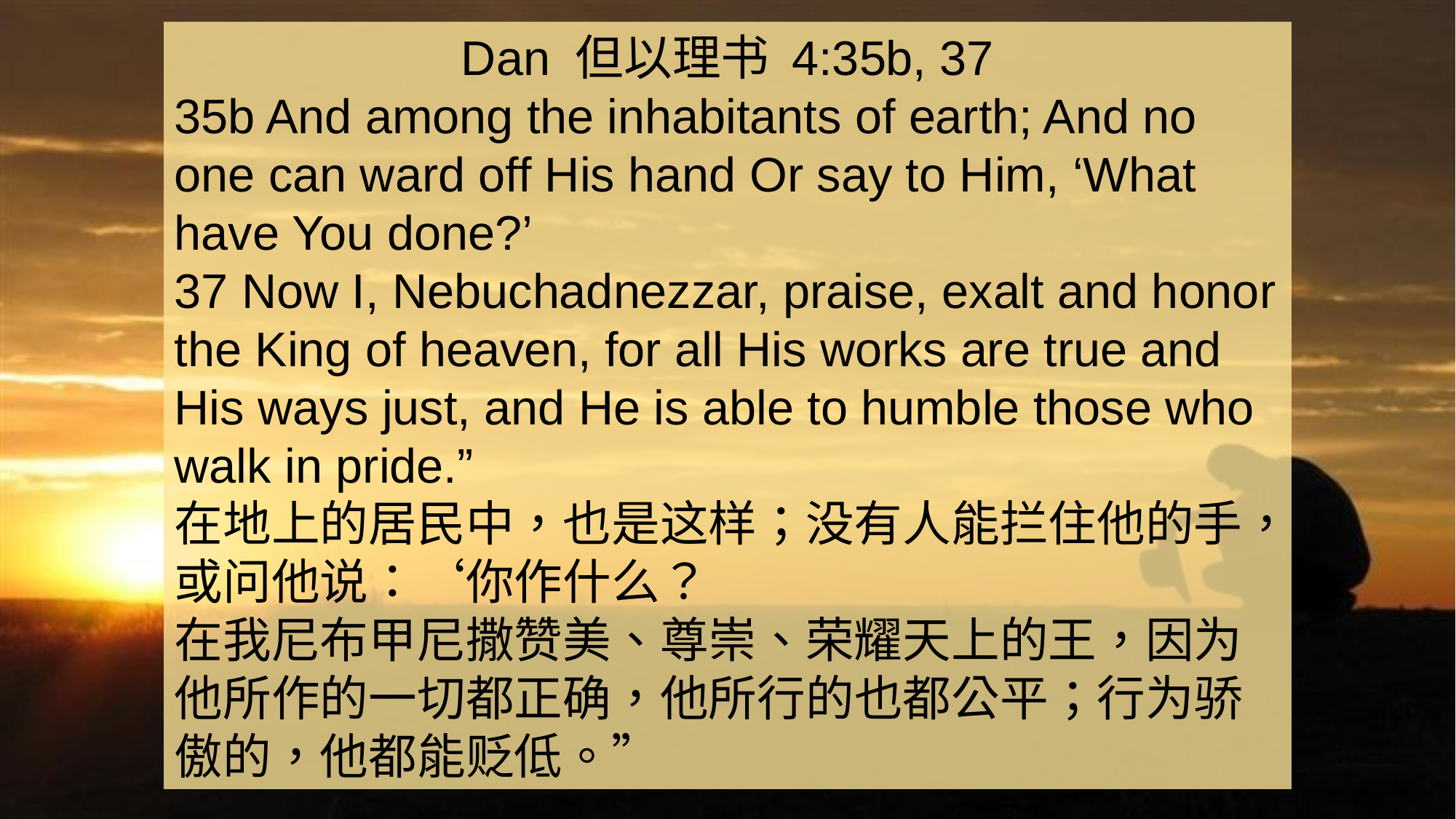

Dan 但以理书 4:35b, 37
35b And among the inhabitants of earth; And no one can ward off His hand Or say to Him, ‘What have You done?’
37 Now I, Nebuchadnezzar, praise, exalt and honor the King of heaven, for all His works are true and His ways just, and He is able to humble those who walk in pride.”
在地上的居民中，也是这样；没有人能拦住他的手，或问他说：‘你作什么？
在我尼布甲尼撒赞美、尊崇、荣耀天上的王，因为他所作的一切都正确，他所行的也都公平；行为骄傲的，他都能贬低。”